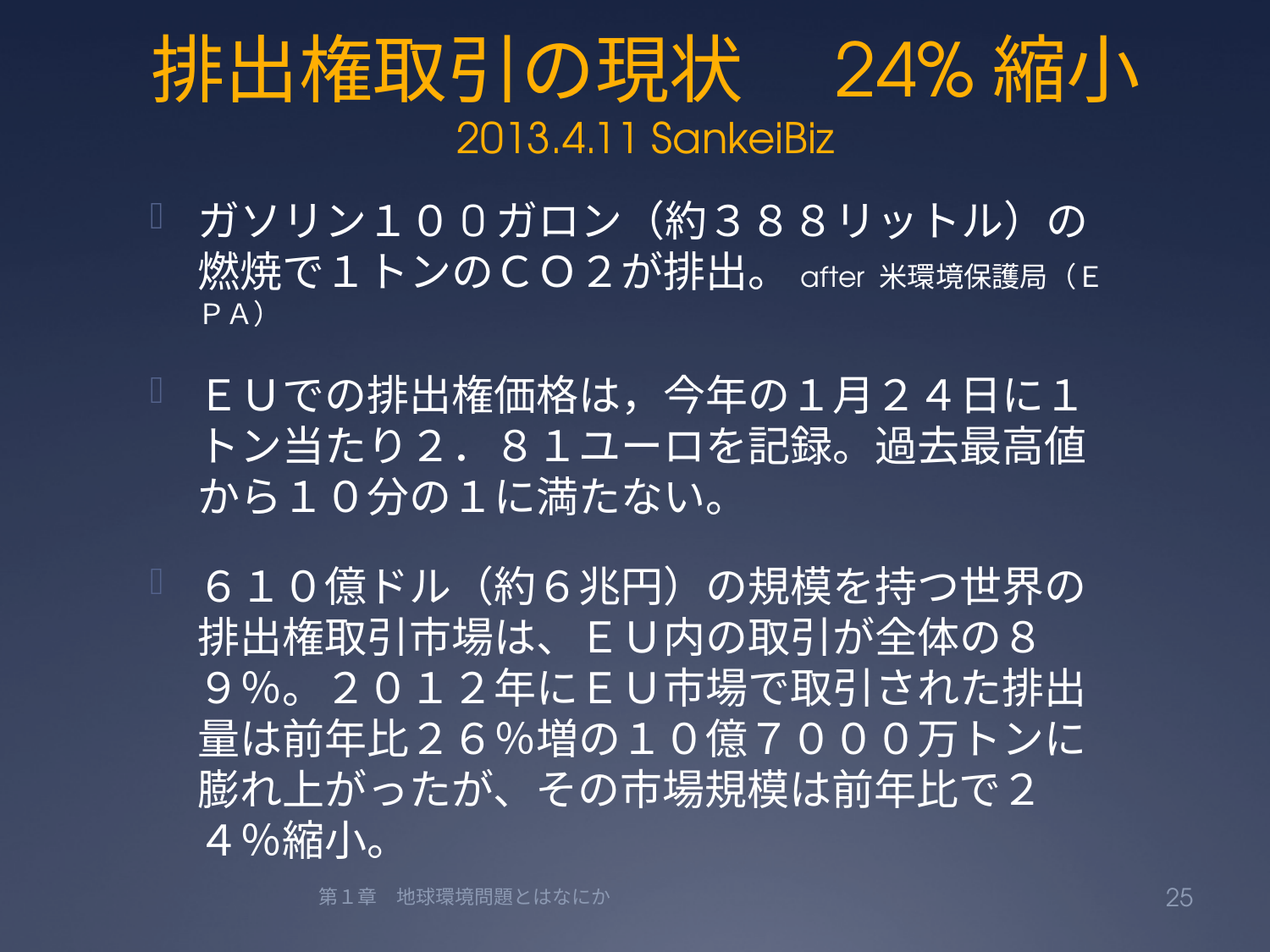

# 排出権取引の現状　24%縮小 2013.4.11 SankeiBiz
ガソリン１０0ガロン（約３８８リットル）の燃焼で１トンのＣＯ２が排出。after 米環境保護局（ＥＰＡ）
ＥＵでの排出権価格は，今年の１月２４日に１トン当たり２．８１ユーロを記録。過去最高値から１０分の１に満たない。
６１０億ドル（約６兆円）の規模を持つ世界の排出権取引市場は、ＥＵ内の取引が全体の８９％。２０１２年にＥＵ市場で取引された排出量は前年比２６％増の１０億７０００万トンに膨れ上がったが、その市場規模は前年比で２４％縮小。
第１章　地球環境問題とはなにか
25